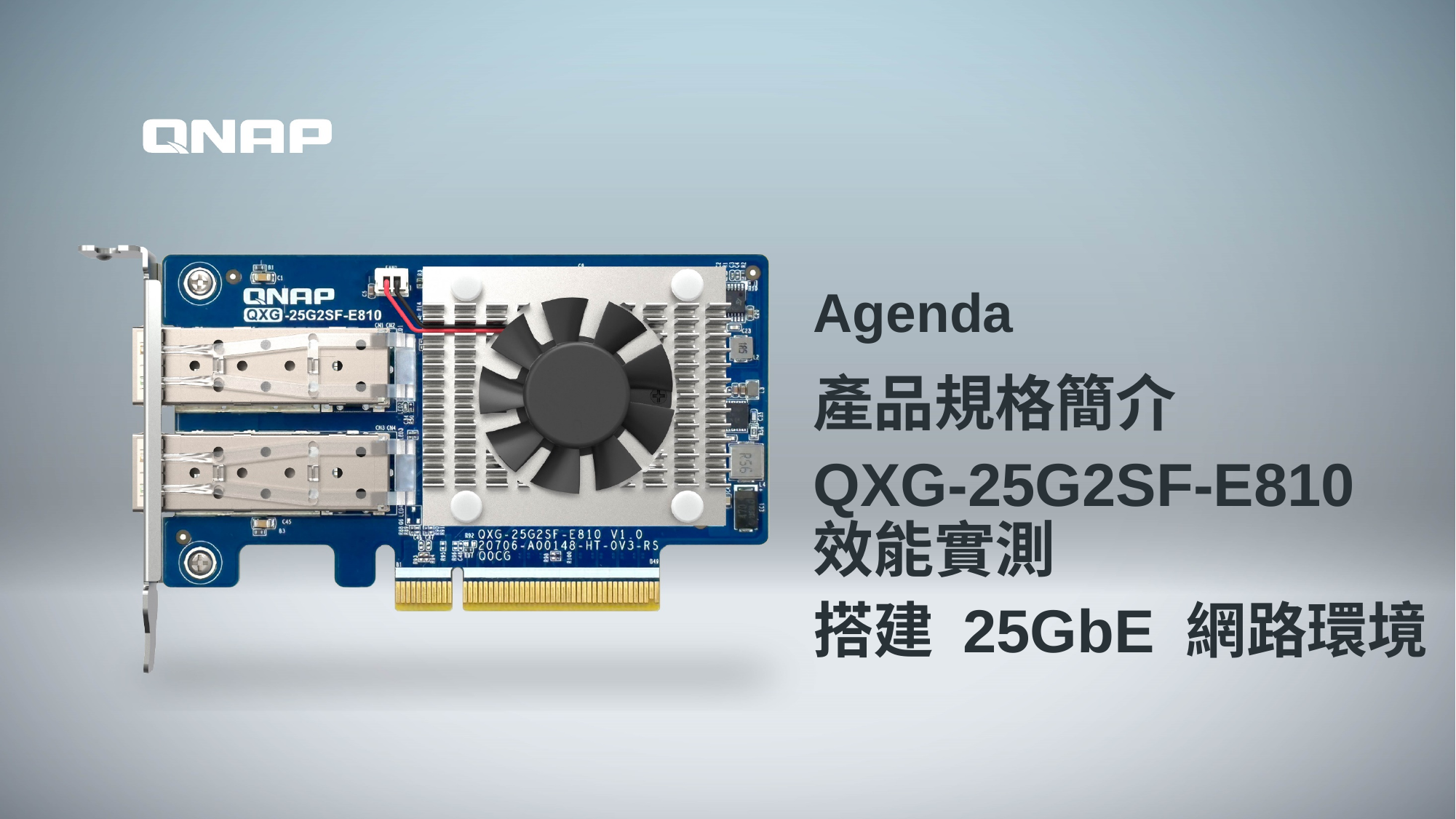

Agenda
產品規格簡介
QXG-25G2SF-E810 效能實測
搭建 25GbE 網路環境